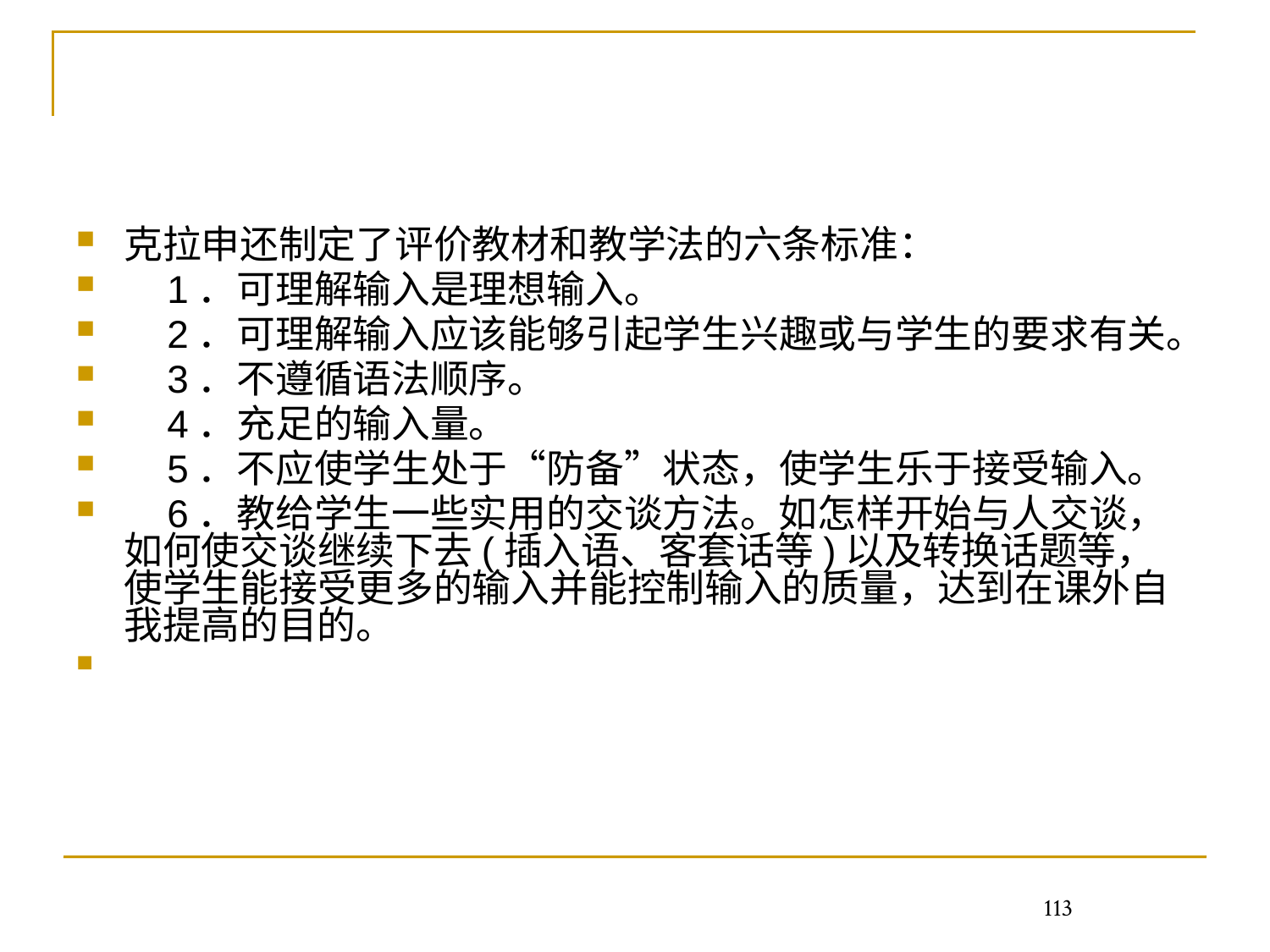

克拉申还制定了评价教材和教学法的六条标准：
    1．可理解输入是理想输入。
    2．可理解输入应该能够引起学生兴趣或与学生的要求有关。
    3．不遵循语法顺序。
    4．充足的输入量。
    5．不应使学生处于“防备”状态，使学生乐于接受输入。
    6．教给学生一些实用的交谈方法。如怎样开始与人交谈，如何使交谈继续下去(插入语、客套话等)以及转换话题等，使学生能接受更多的输入并能控制输入的质量，达到在课外自我提高的目的。

113